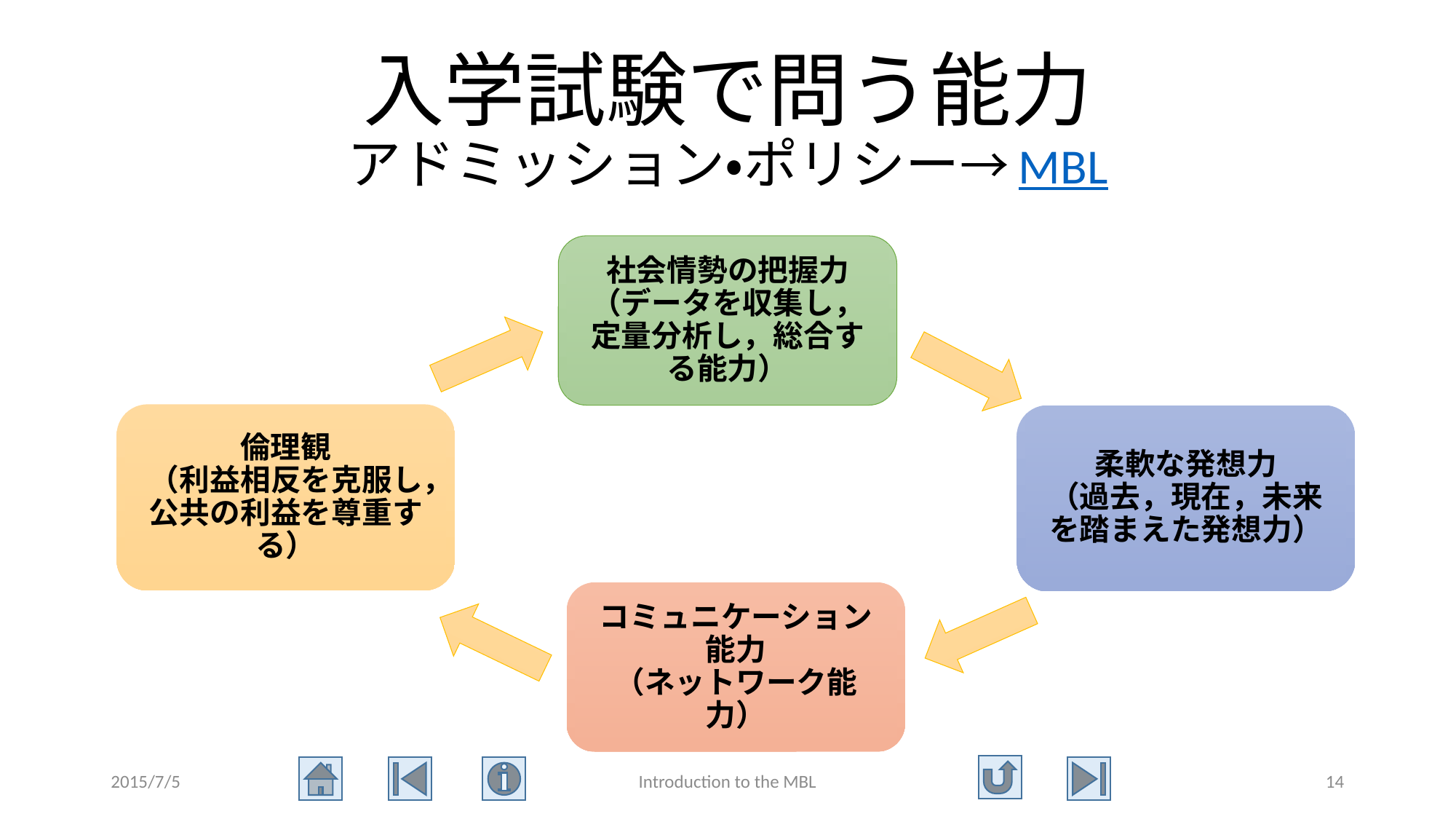

# 入学試験で問う能力 アドミッション・ポリシー→MBL

社会情勢の把握力
（データを収集し，定量分析し，総合する能力）

倫理観
（利益相反を克服し，公共の利益を尊重する）

柔軟な発想力
（過去，現在，未来を踏まえた発想力）

コミュニケーション
能力
（ネットワーク能力）

2015/7/5
Introduction to the MBL
14